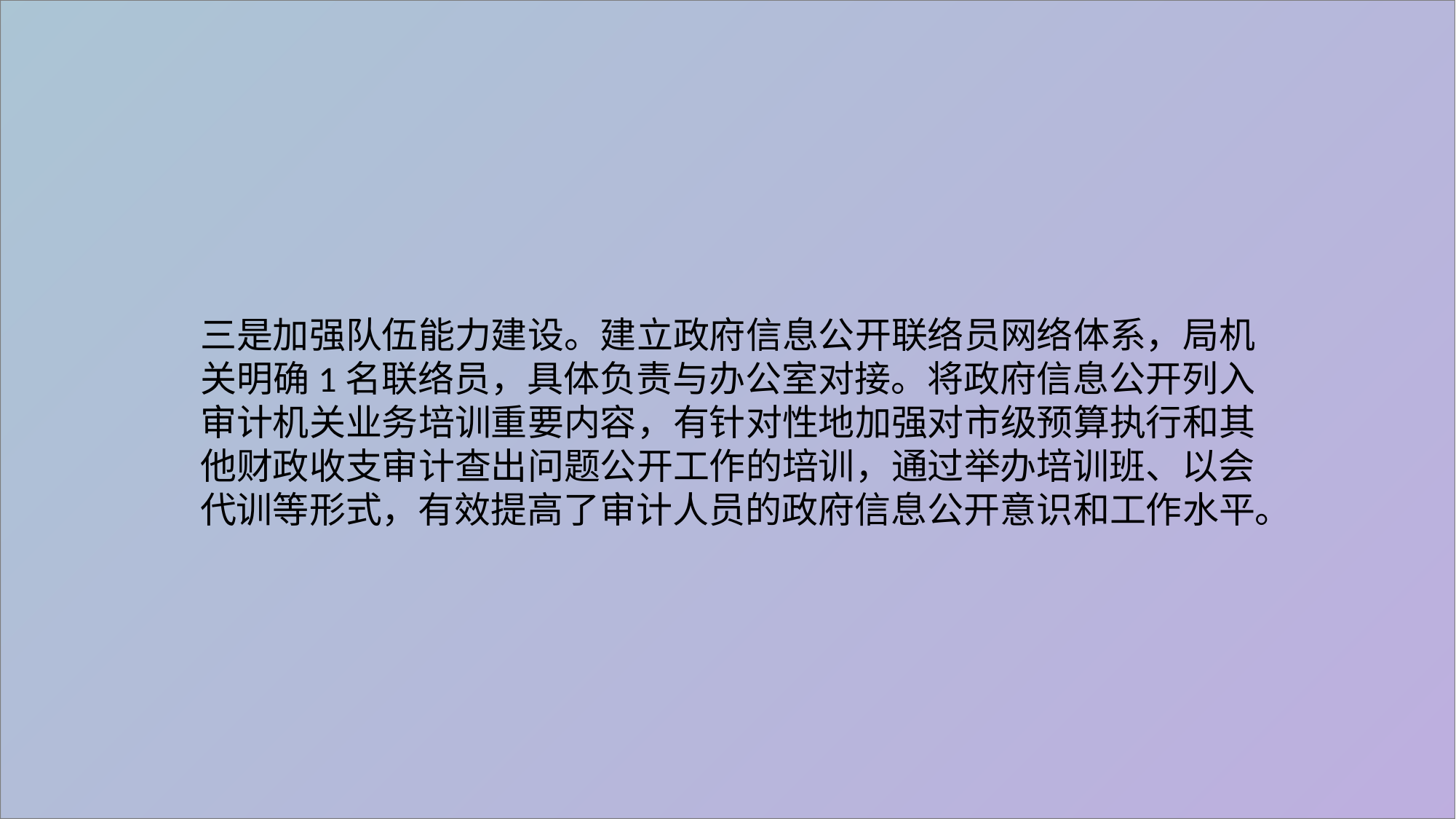

三是加强队伍能力建设。建立政府信息公开联络员网络体系，局机关明确1名联络员，具体负责与办公室对接。将政府信息公开列入审计机关业务培训重要内容，有针对性地加强对市级预算执行和其他财政收支审计查出问题公开工作的培训，通过举办培训班、以会代训等形式，有效提高了审计人员的政府信息公开意识和工作水平。